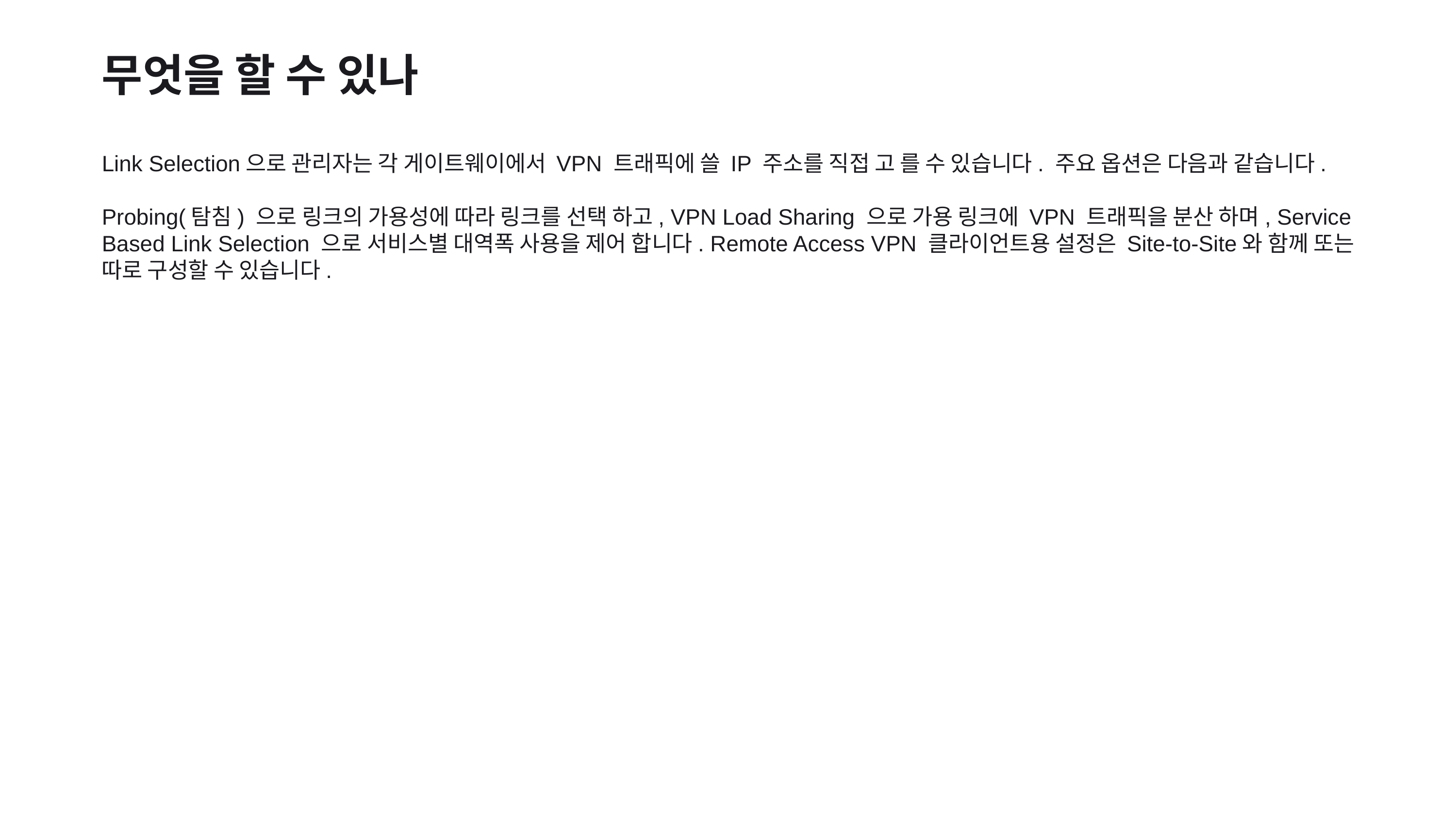

무엇을 할 수 있나
Link Selection으로 관리자는 각 게이트웨이에서 VPN 트래픽에 쓸 IP 주소를 직접 고 를 수 있습니다. 주요 옵션은 다음과 같습니다.

Probing(탐침) 으로 링크의 가용성에 따라 링크를 선택 하고, VPN Load Sharing 으로 가용 링크에 VPN 트래픽을 분산 하며, Service Based Link Selection 으로 서비스별 대역폭 사용을 제어 합니다. Remote Access VPN 클라이언트용 설정은 Site-to-Site와 함께 또는 따로 구성할 수 있습니다.